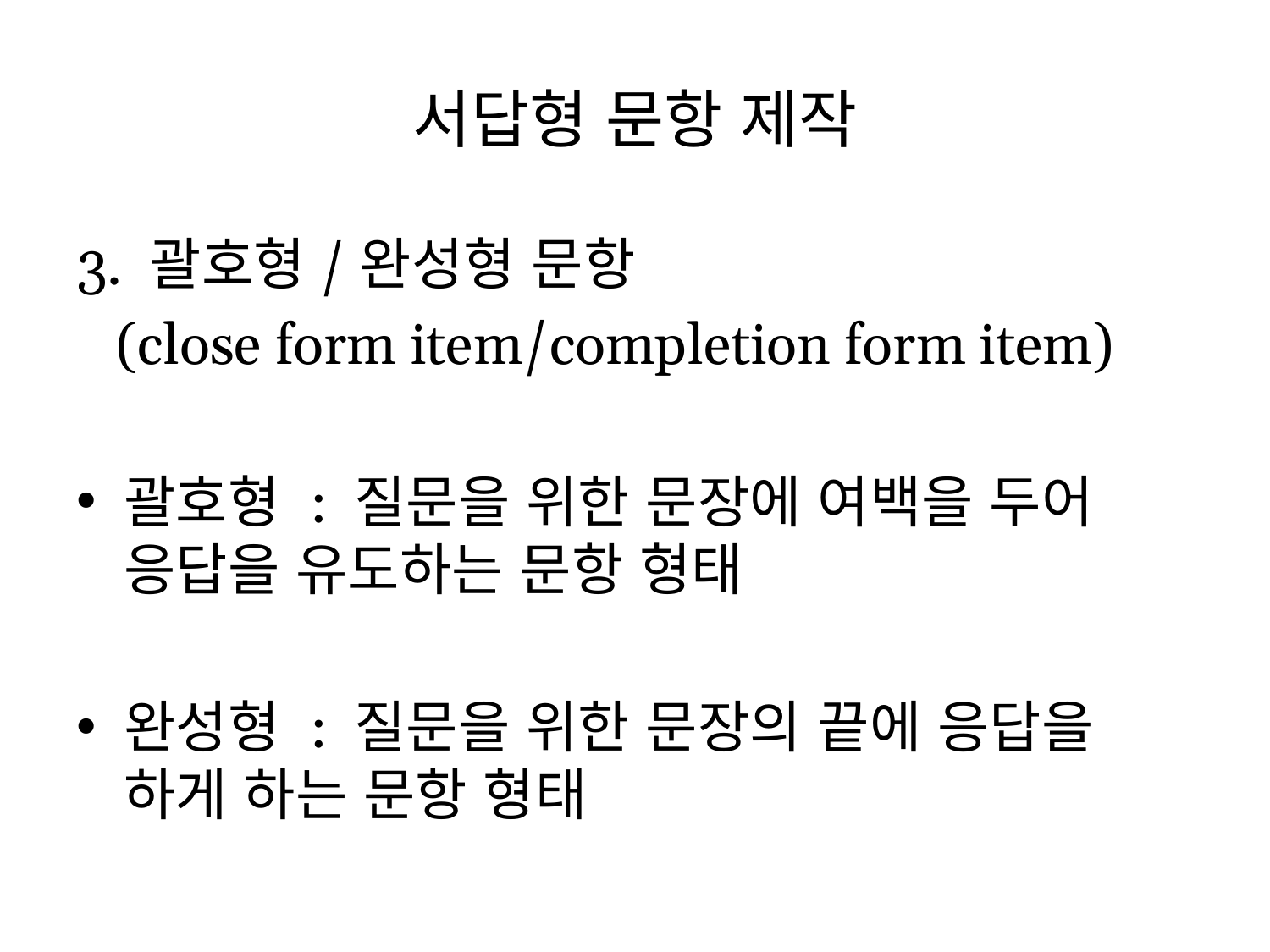

# 서답형 문항 제작
3. 괄호형/완성형 문항
   (close form item/completion form item)

괄호형 : 질문을 위한 문장에 여백을 두어 응답을 유도하는 문항 형태

완성형 : 질문을 위한 문장의 끝에 응답을 하게 하는 문항 형태